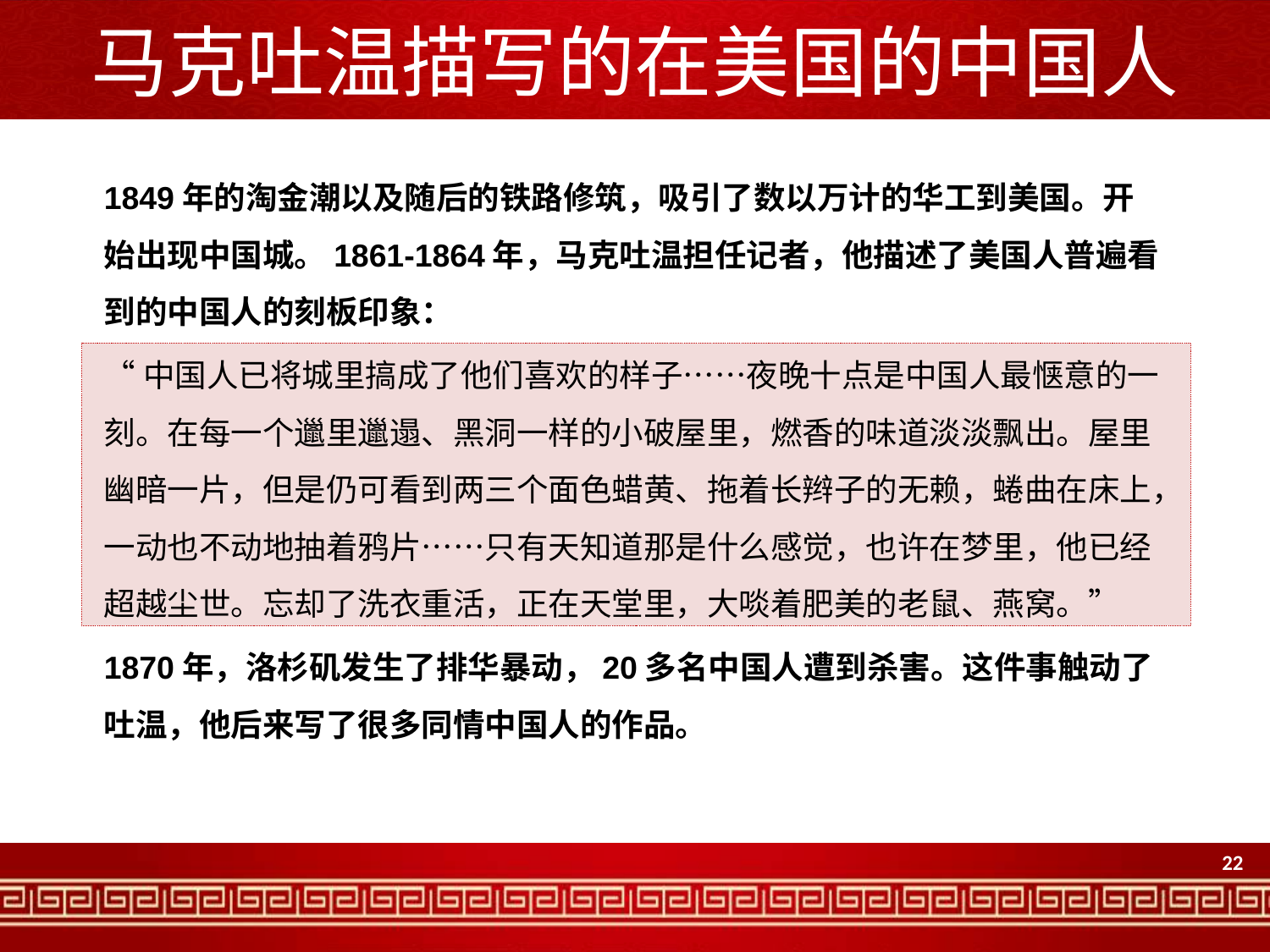

# 马克吐温描写的在美国的中国人
1849年的淘金潮以及随后的铁路修筑，吸引了数以万计的华工到美国。开始出现中国城。1861-1864年，马克吐温担任记者，他描述了美国人普遍看到的中国人的刻板印象：
“中国人已将城里搞成了他们喜欢的样子……夜晚十点是中国人最惬意的一刻。在每一个邋里邋遢、黑洞一样的小破屋里，燃香的味道淡淡飘出。屋里幽暗一片，但是仍可看到两三个面色蜡黄、拖着长辫子的无赖，蜷曲在床上，一动也不动地抽着鸦片……只有天知道那是什么感觉，也许在梦里，他已经超越尘世。忘却了洗衣重活，正在天堂里，大啖着肥美的老鼠、燕窝。”
1870年，洛杉矶发生了排华暴动，20多名中国人遭到杀害。这件事触动了吐温，他后来写了很多同情中国人的作品。